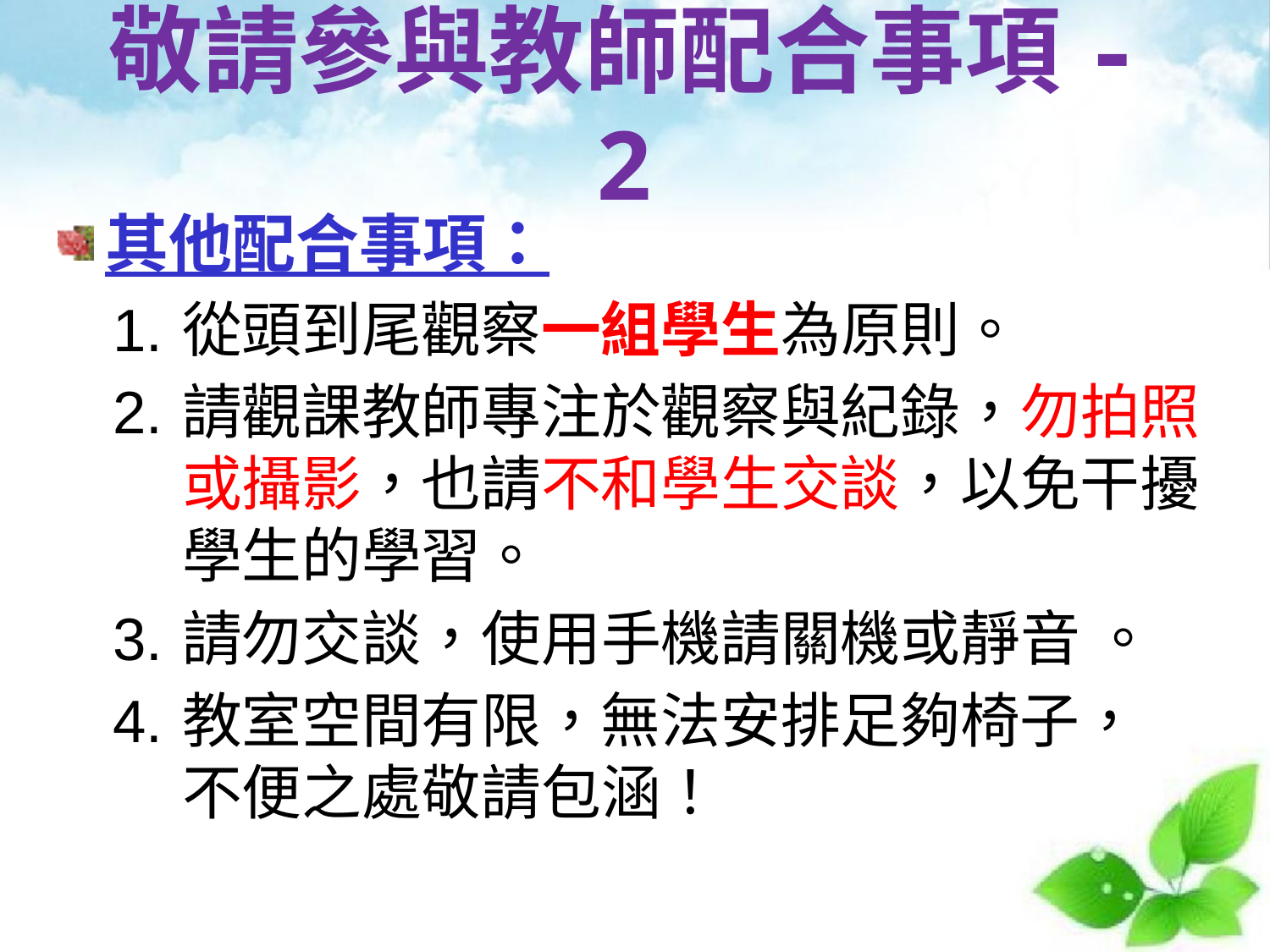

敬請參與教師配合事項-2
其他配合事項：
從頭到尾觀察一組學生為原則。
請觀課教師專注於觀察與紀錄，勿拍照或攝影，也請不和學生交談，以免干擾學生的學習。
請勿交談，使用手機請關機或靜音 。
教室空間有限，無法安排足夠椅子，
不便之處敬請包涵！